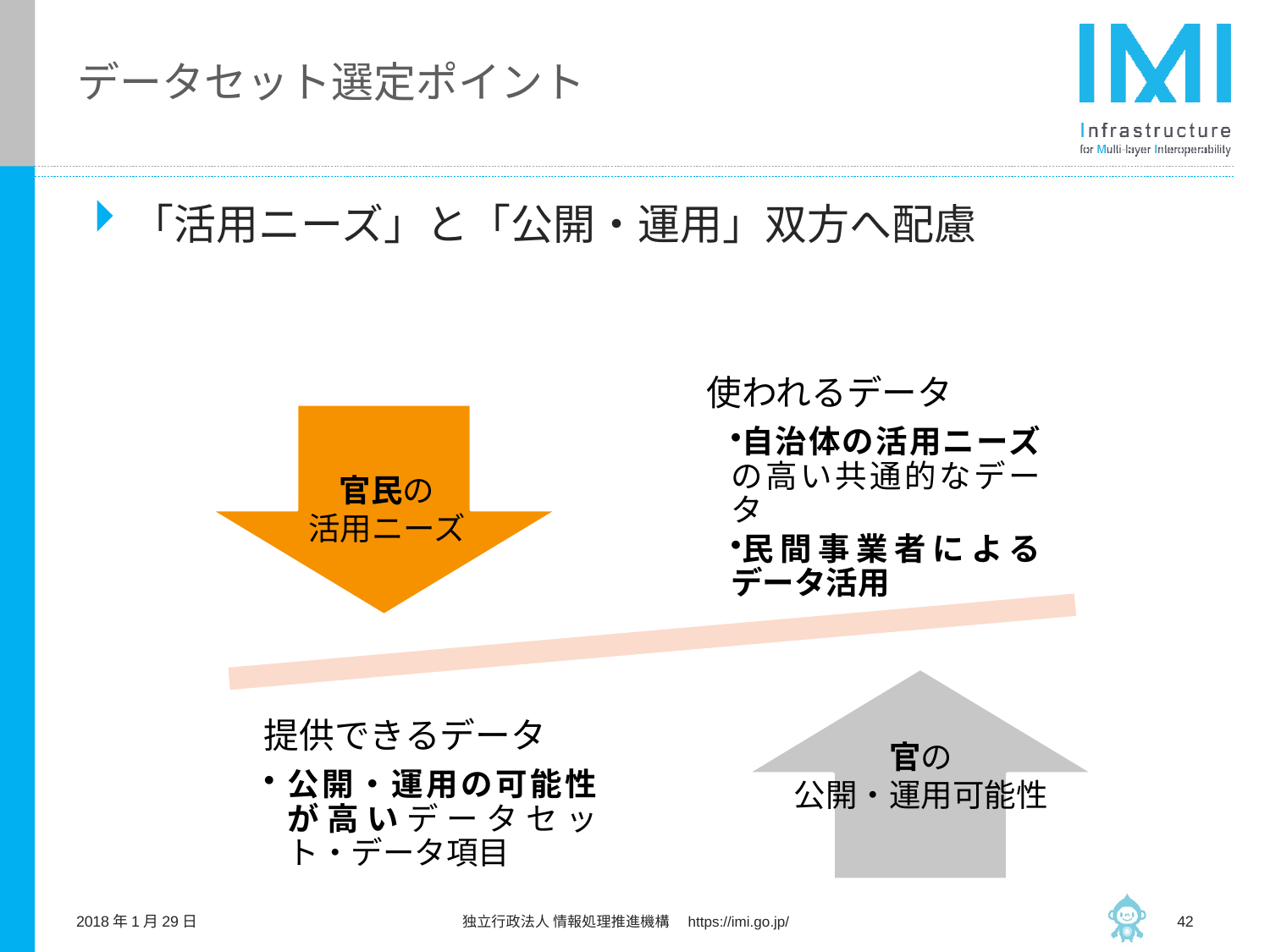

# データセット選定ポイント
「活用ニーズ」と「公開・運用」双方へ配慮

使われるデータ
自治体の活用ニーズの高い共通的なデータ
民間事業者によるデータ活用
提供できるデータ
公開・運用の可能性が高いデータセット・データ項目
官民の
活用ニーズ
官の
公開・運用可能性
2018年1月29日
独立行政法人 情報処理推進機構　https://imi.go.jp/
42